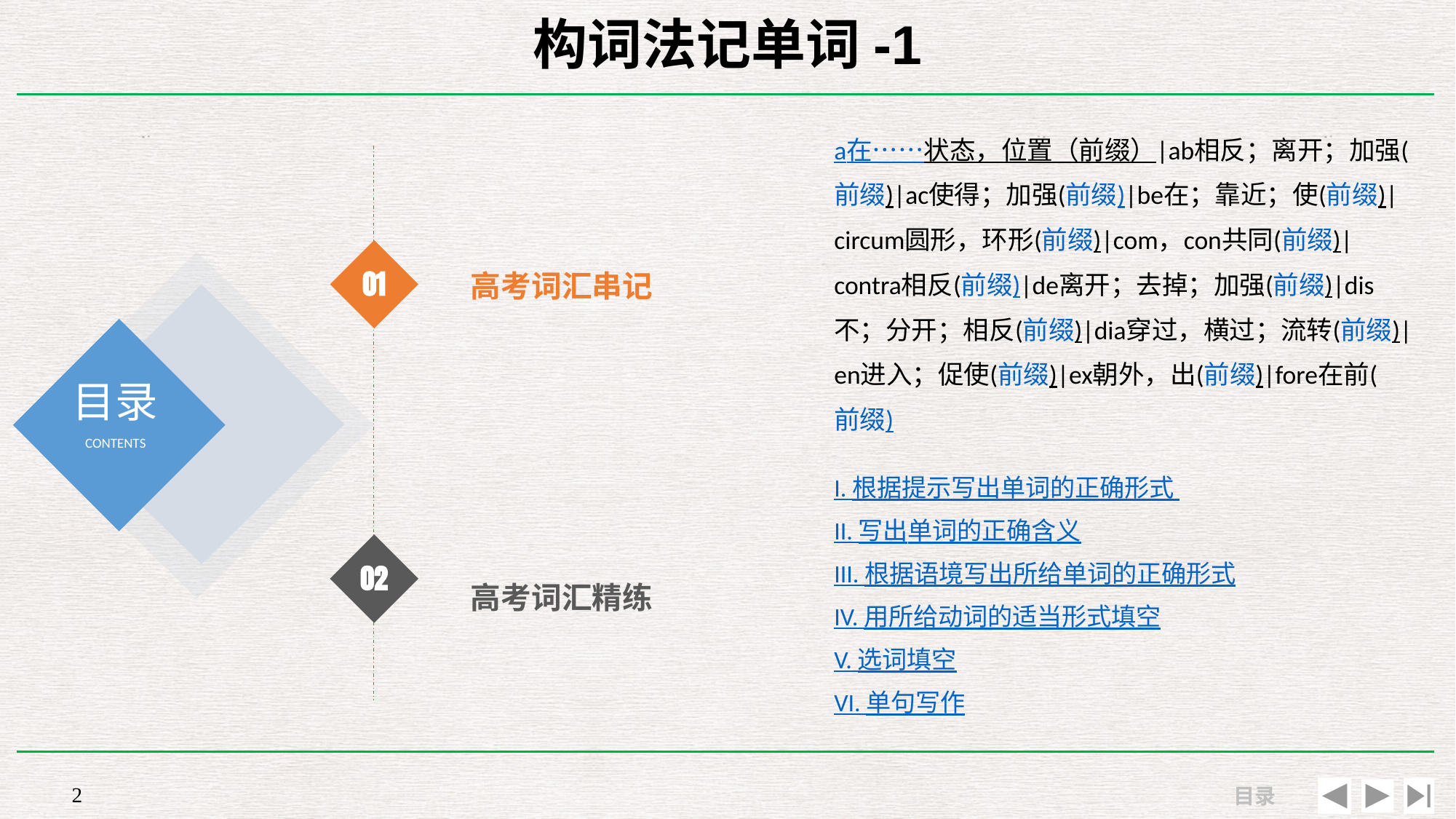

# 构词法记单词-1
高考词汇串记
a在……状态，位置（前缀）|ab相反；离开；加强(前缀)|ac使得；加强(前缀)|be在；靠近；使(前缀)|circum圆形，环形(前缀)|com，con共同(前缀)|contra相反(前缀)|de离开；去掉；加强(前缀)|dis不；分开；相反(前缀)|dia穿过，横过；流转(前缀)|en进入；促使(前缀)|ex朝外，出(前缀)|fore在前(前缀)
01

I. 根据提示写出单词的正确形式
II. 写出单词的正确含义
III. 根据语境写出所给单词的正确形式
IV. 用所给动词的适当形式填空
V. 选词填空
VI. 单句写作
高考词汇精练
02